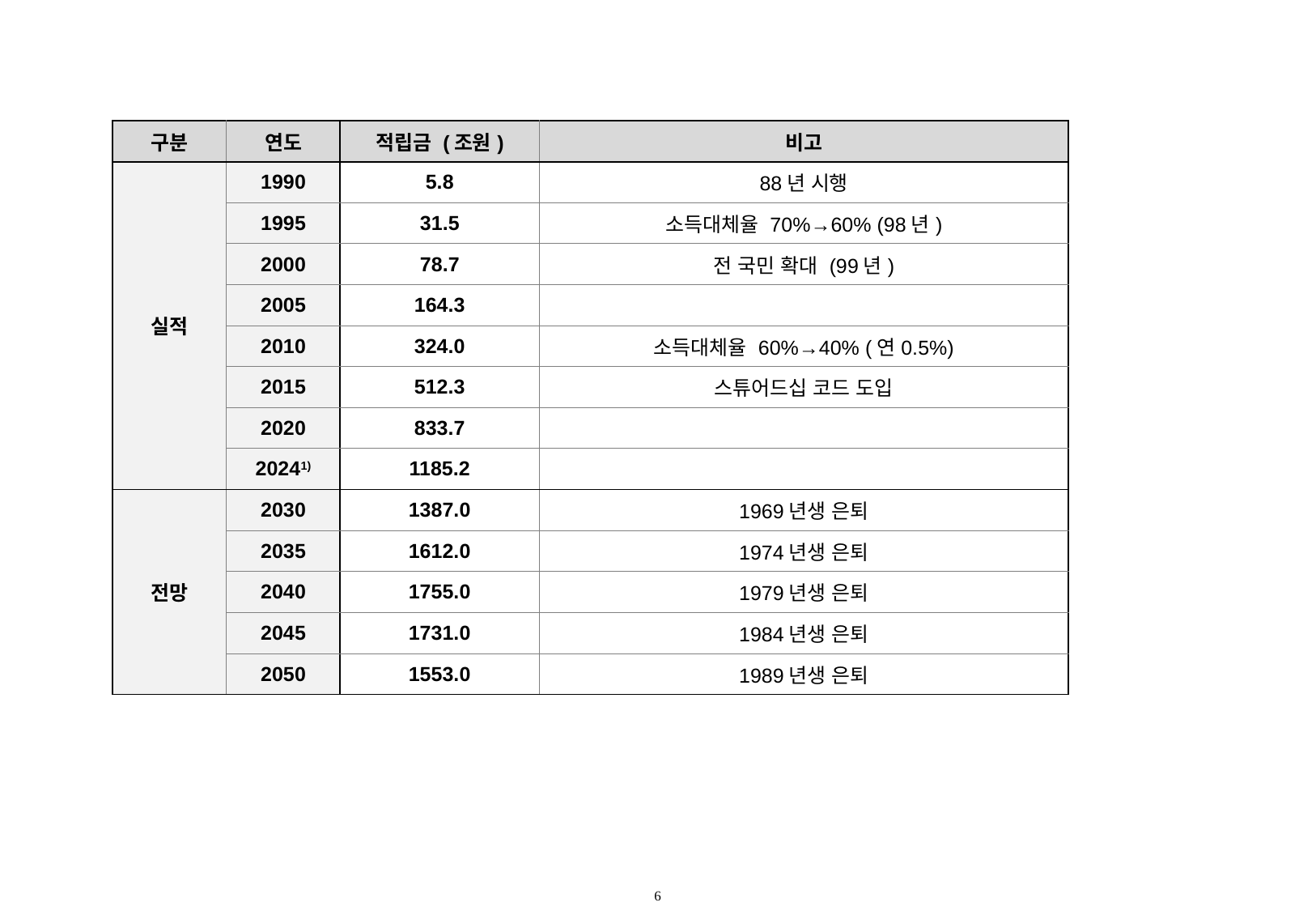

#
| 구분 | 연도 | 적립금 (조원) | 비고 |
| --- | --- | --- | --- |
| 실적 | 1990 | 5.8 | 88년 시행 |
|  | 1995 | 31.5 | 소득대체율 70%→60% (98년) |
|  | 2000 | 78.7 | 전 국민 확대 (99년) |
|  | 2005 | 164.3 |  |
|  | 2010 | 324.0 | 소득대체율 60%→40% (연0.5%) |
|  | 2015 | 512.3 | 스튜어드십 코드 도입 |
|  | 2020 | 833.7 |  |
|  | 20241) | 1185.2 |  |
| 전망 | 2030 | 1387.0 | 1969년생 은퇴 |
|  | 2035 | 1612.0 | 1974년생 은퇴 |
|  | 2040 | 1755.0 | 1979년생 은퇴 |
|  | 2045 | 1731.0 | 1984년생 은퇴 |
|  | 2050 | 1553.0 | 1989년생 은퇴 |